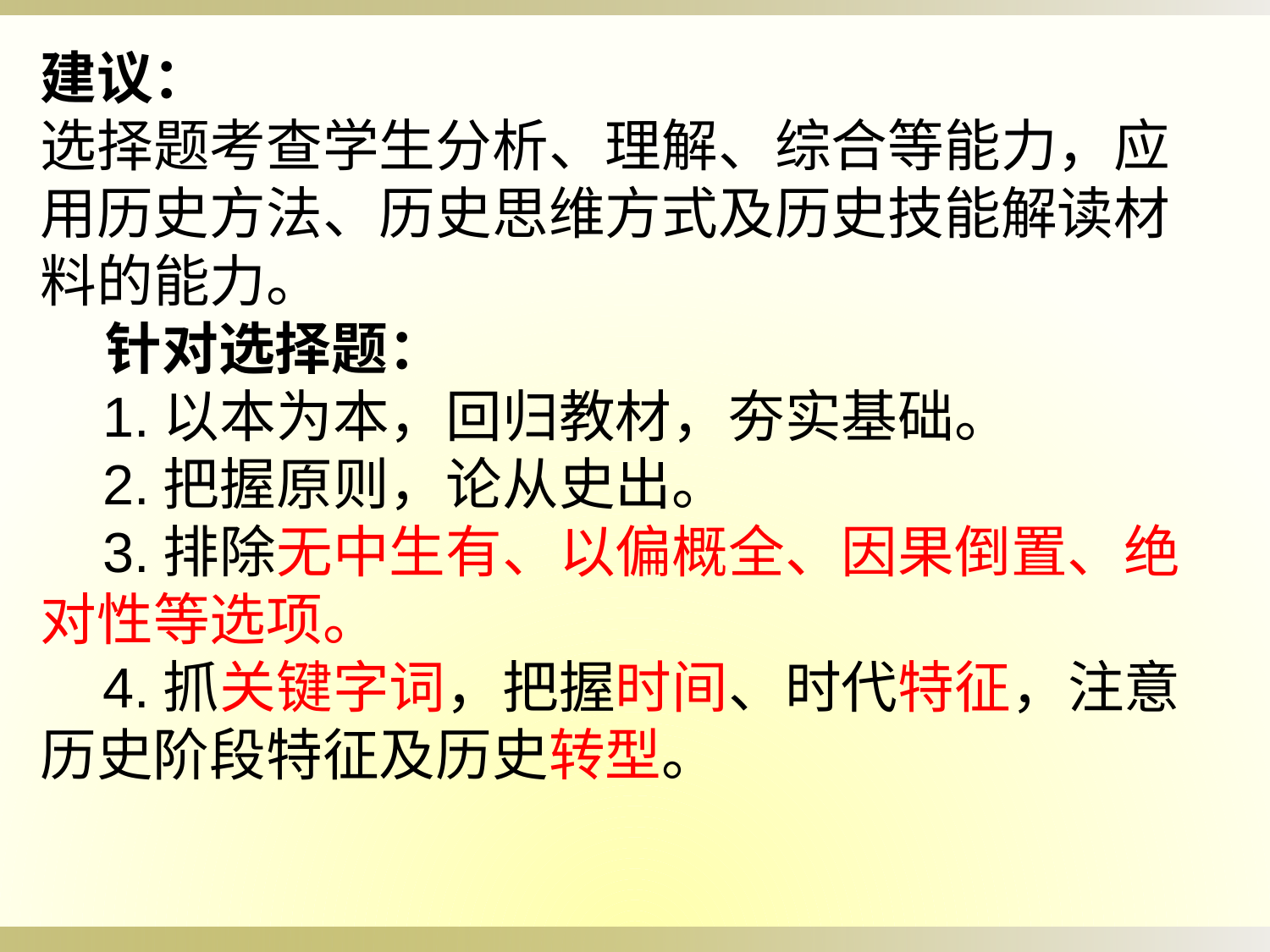

建议：
选择题考查学生分析、理解、综合等能力，应用历史方法、历史思维方式及历史技能解读材料的能力。
    针对选择题：
    1.以本为本，回归教材，夯实基础。
    2.把握原则，论从史出。
    3.排除无中生有、以偏概全、因果倒置、绝对性等选项。
    4.抓关键字词，把握时间、时代特征，注意历史阶段特征及历史转型。